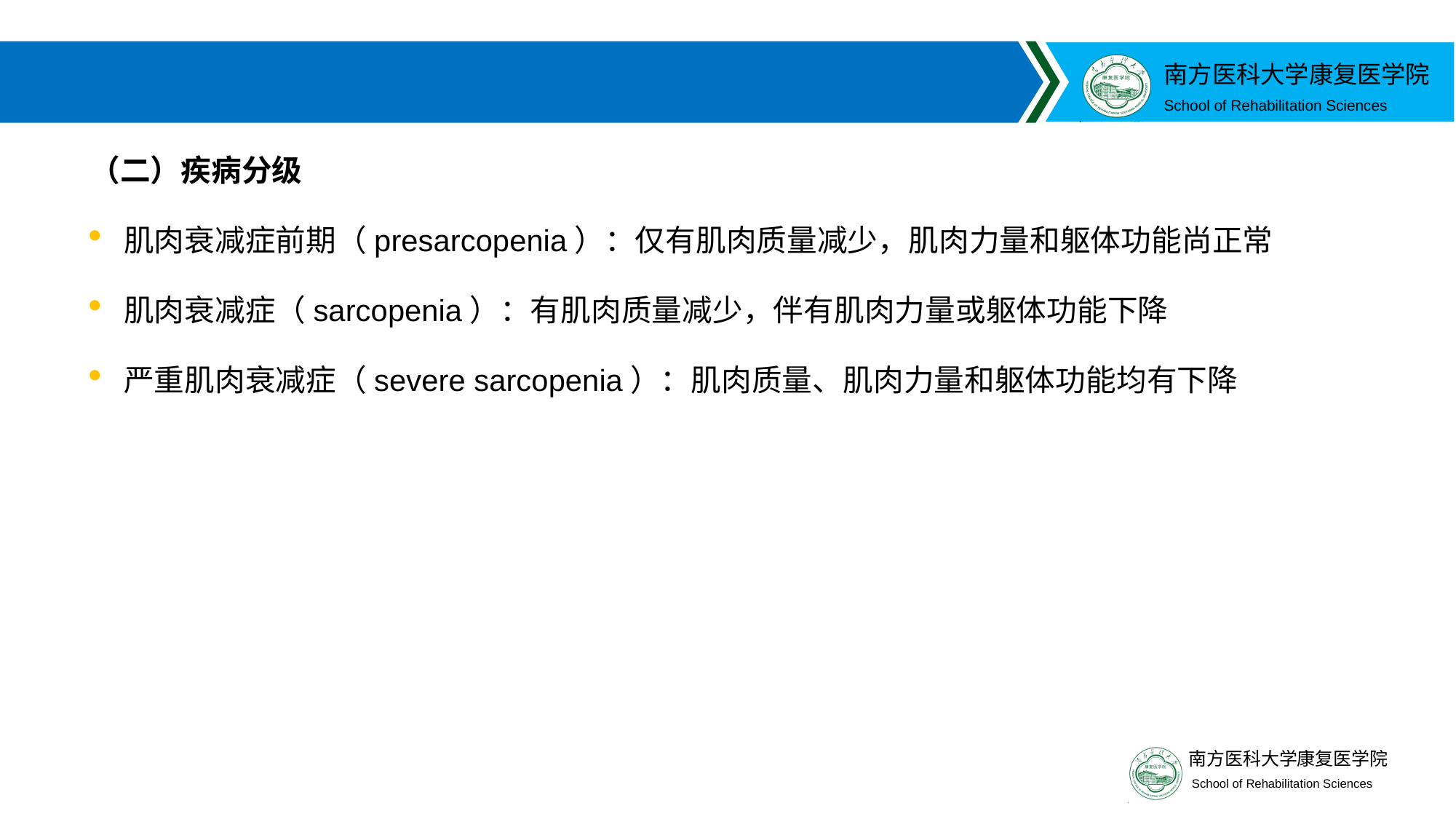

#
（二）疾病分级
肌肉衰减症前期（presarcopenia）：仅有肌肉质量减少，肌肉力量和躯体功能尚正常
肌肉衰减症（sarcopenia）：有肌肉质量减少，伴有肌肉力量或躯体功能下降
严重肌肉衰减症（severe sarcopenia）：肌肉质量、肌肉力量和躯体功能均有下降